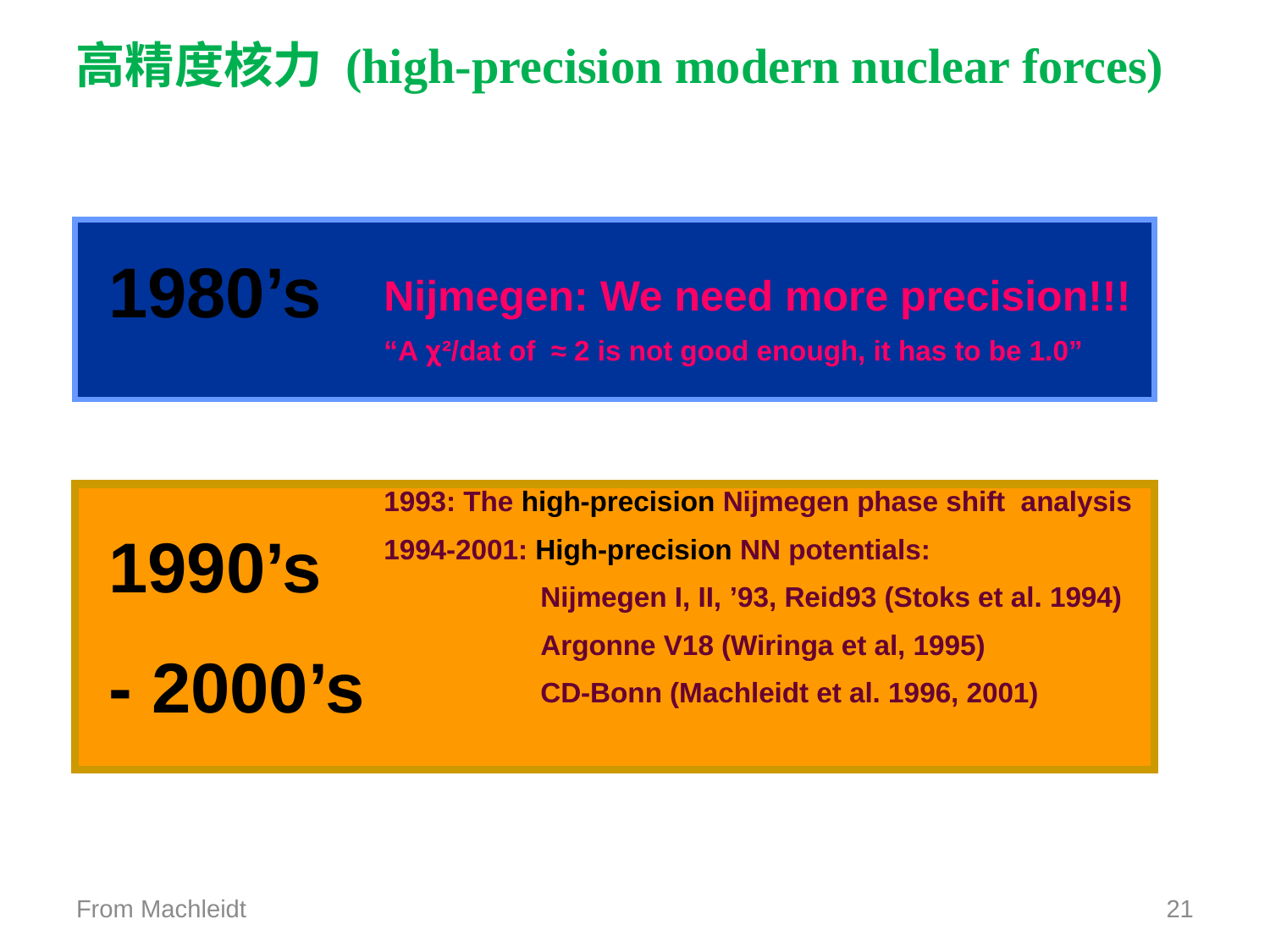

高精度核力 (high-precision modern nuclear forces)

1980’s
Nijmegen: We need more precision!!!
“A χ²/dat of  ≈ 2 is not good enough, it has to be 1.0”
1993: The high-precision Nijmegen phase shift  analysis
1994-2001: High-precision NN potentials:
                    Nijmegen I, II, ’93, Reid93 (Stoks et al. 1994)
                    Argonne V18 (Wiringa et al, 1995)
                    CD-Bonn (Machleidt et al. 1996, 2001)

1990’s
- 2000’s
From Machleidt
21